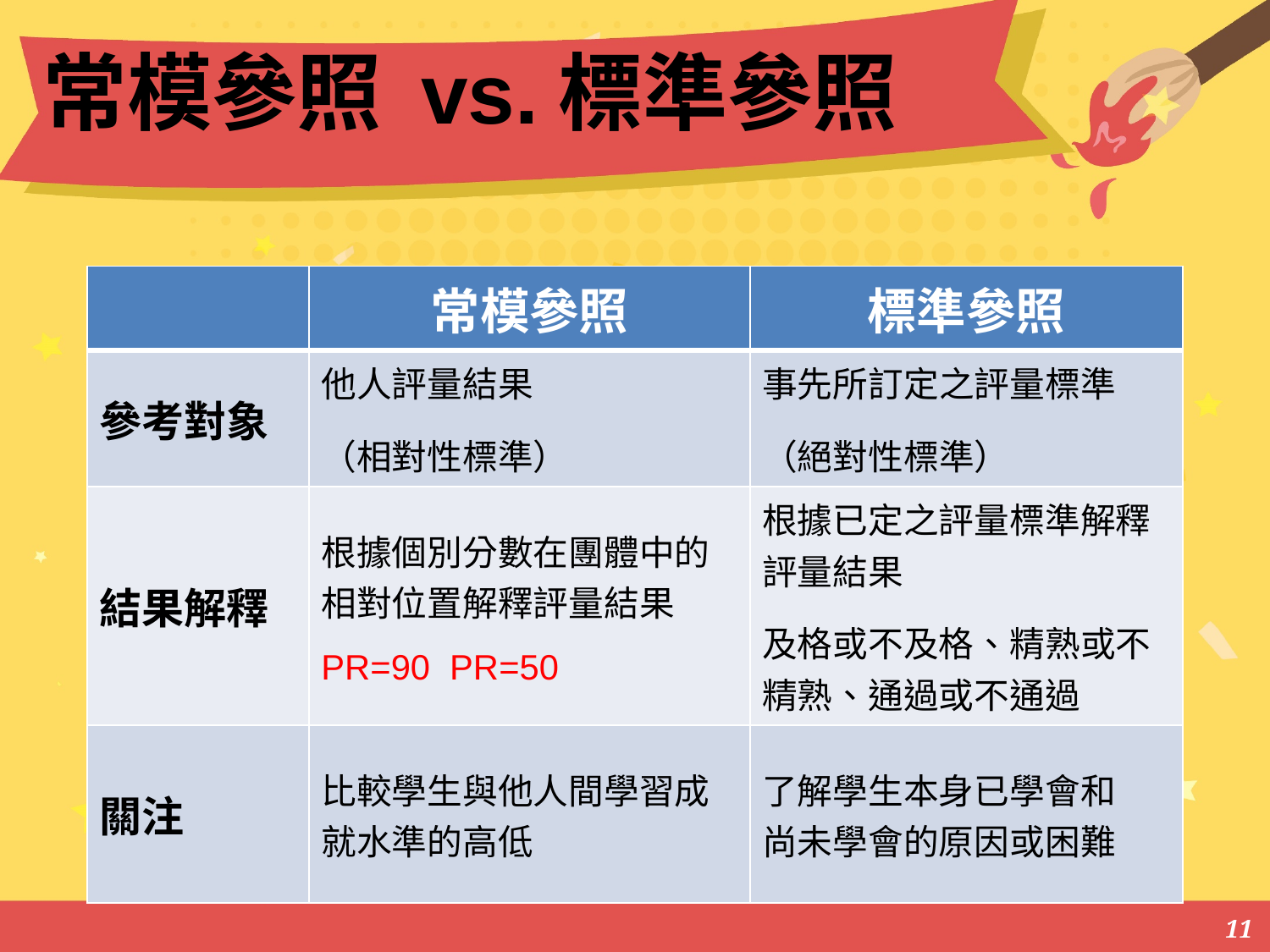

# 常模參照 vs.標準參照
|  | 常模參照 | 標準參照 |
| --- | --- | --- |
| 參考對象 | 他人評量結果 （相對性標準） | 事先所訂定之評量標準 （絕對性標準） |
| 結果解釋 | 根據個別分數在團體中的相對位置解釋評量結果 PR=90 PR=50 | 根據已定之評量標準解釋評量結果 及格或不及格、精熟或不精熟、通過或不通過 |
| 關注 | 比較學生與他人間學習成就水準的高低 | 了解學生本身已學會和 尚未學會的原因或困難 |
11